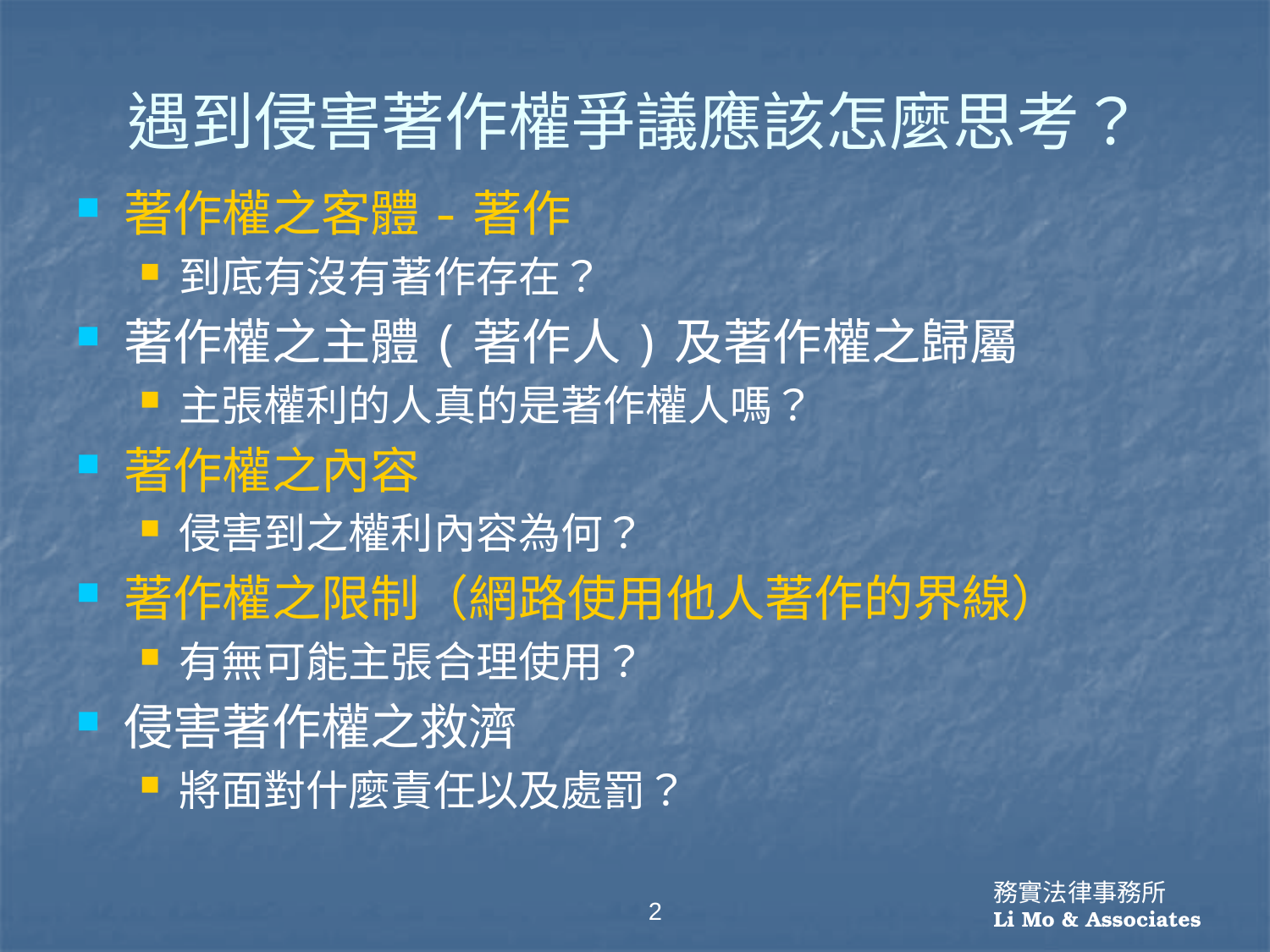

# 遇到侵害著作權爭議應該怎麼思考？
著作權之客體-著作
到底有沒有著作存在？
著作權之主體(著作人)及著作權之歸屬
主張權利的人真的是著作權人嗎？
著作權之內容
侵害到之權利內容為何？
著作權之限制（網路使用他人著作的界線）
有無可能主張合理使用？
侵害著作權之救濟
將面對什麼責任以及處罰？

2
務實法律事務所
Li Mo & Associates